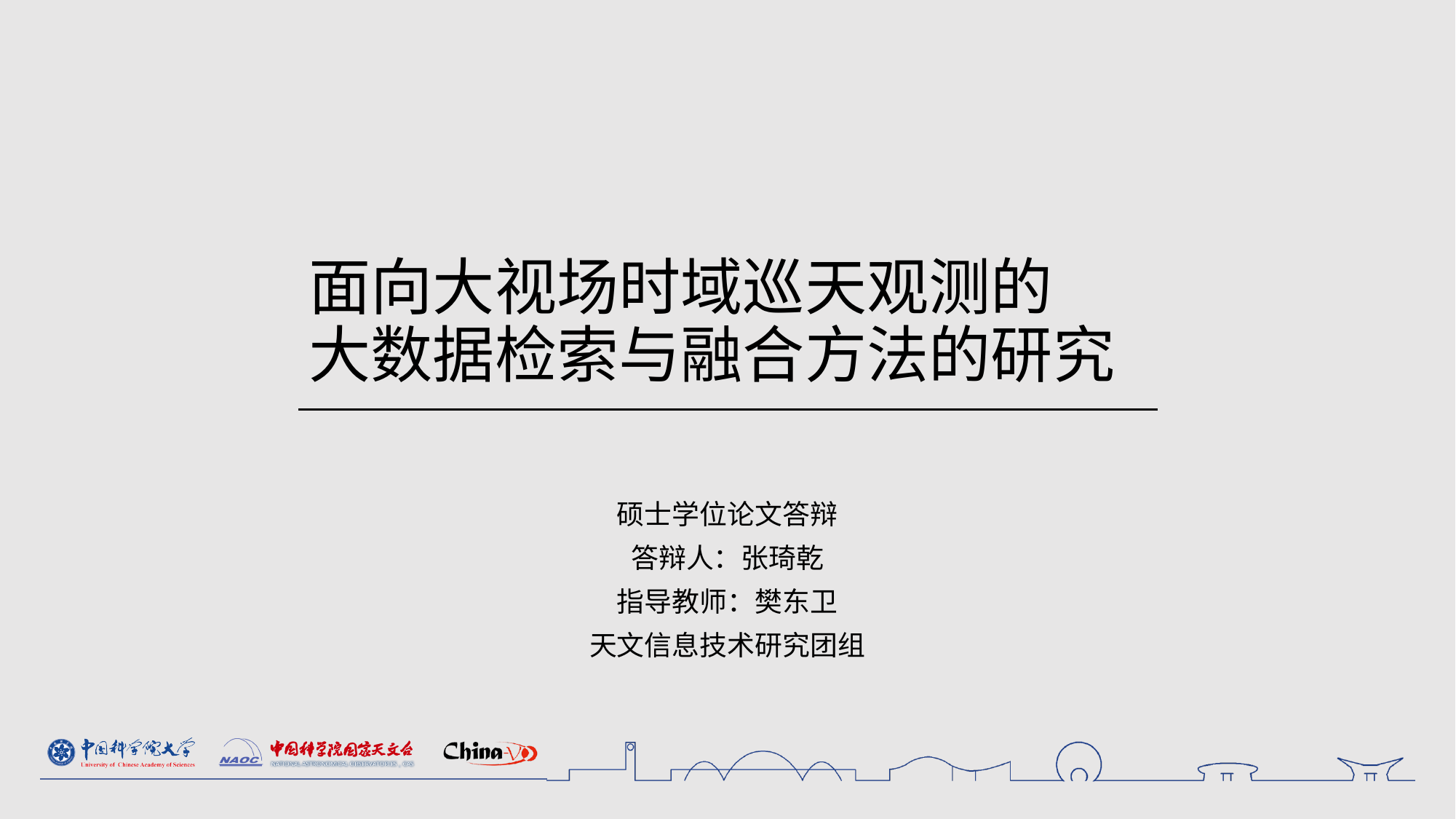

# 面向大视场时域巡天观测的 大数据检索与融合方法的研究
硕士学位论文答辩
答辩人：张琦乾
指导教师：樊东卫
天文信息技术研究团组